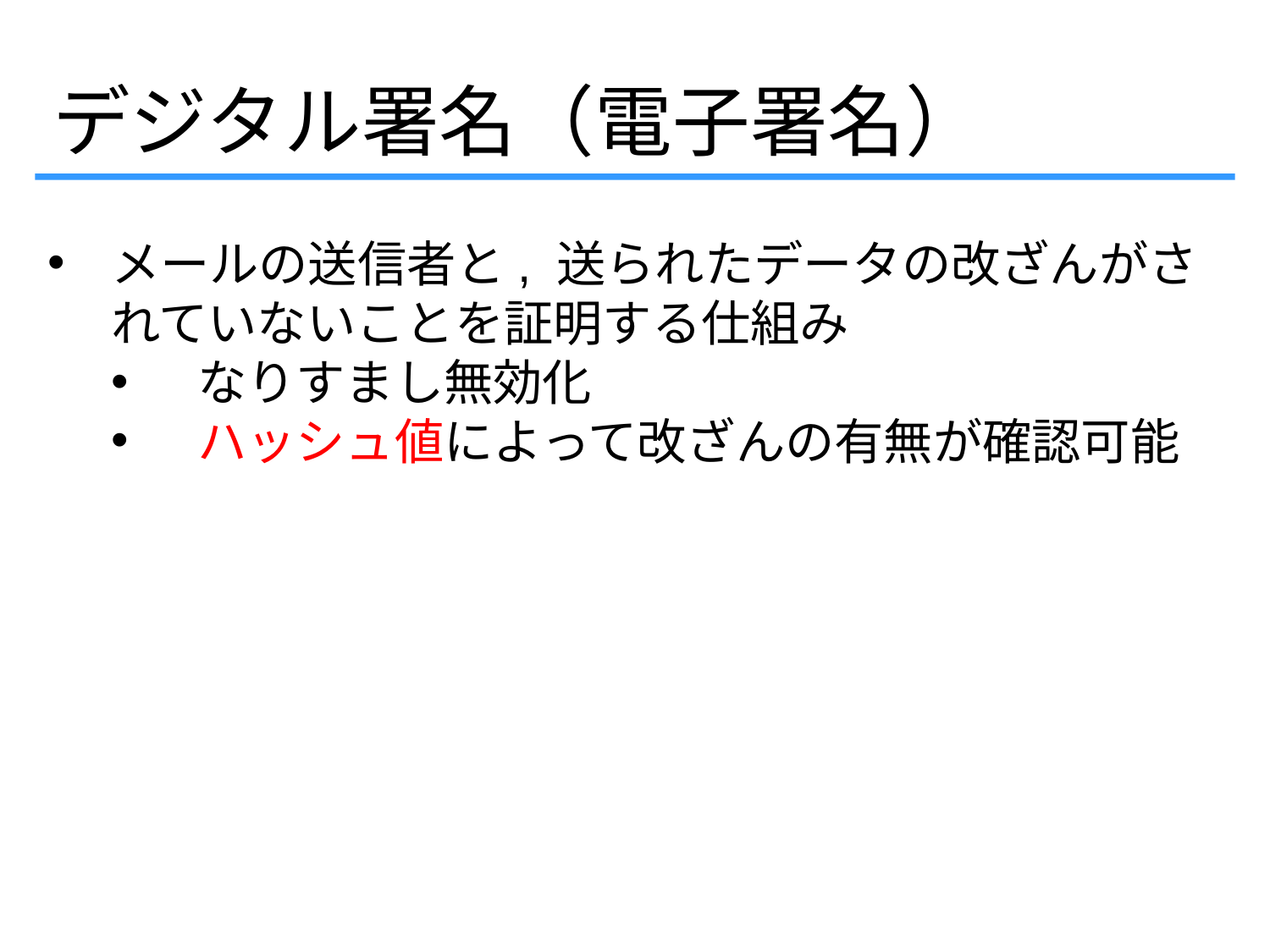

デジタル署名（電子署名）

メールの送信者と, 送られたデータの改ざんがされていないことを証明する仕組み
 なりすまし無効化
 ハッシュ値によって改ざんの有無が確認可能